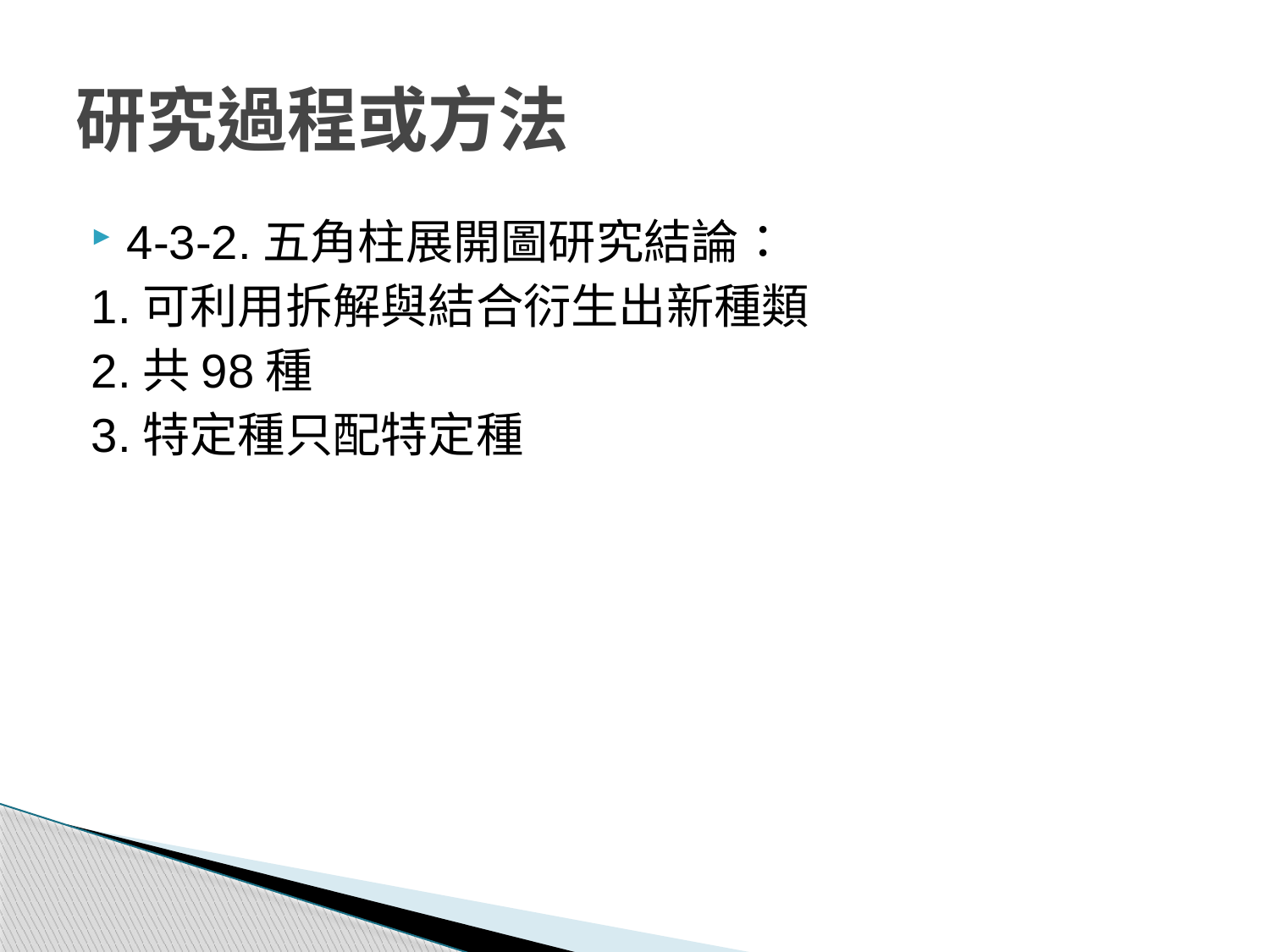

# 研究過程或方法
4-3-2.五角柱展開圖研究結論：
1.可利用拆解與結合衍生出新種類
2.共98種
3.特定種只配特定種